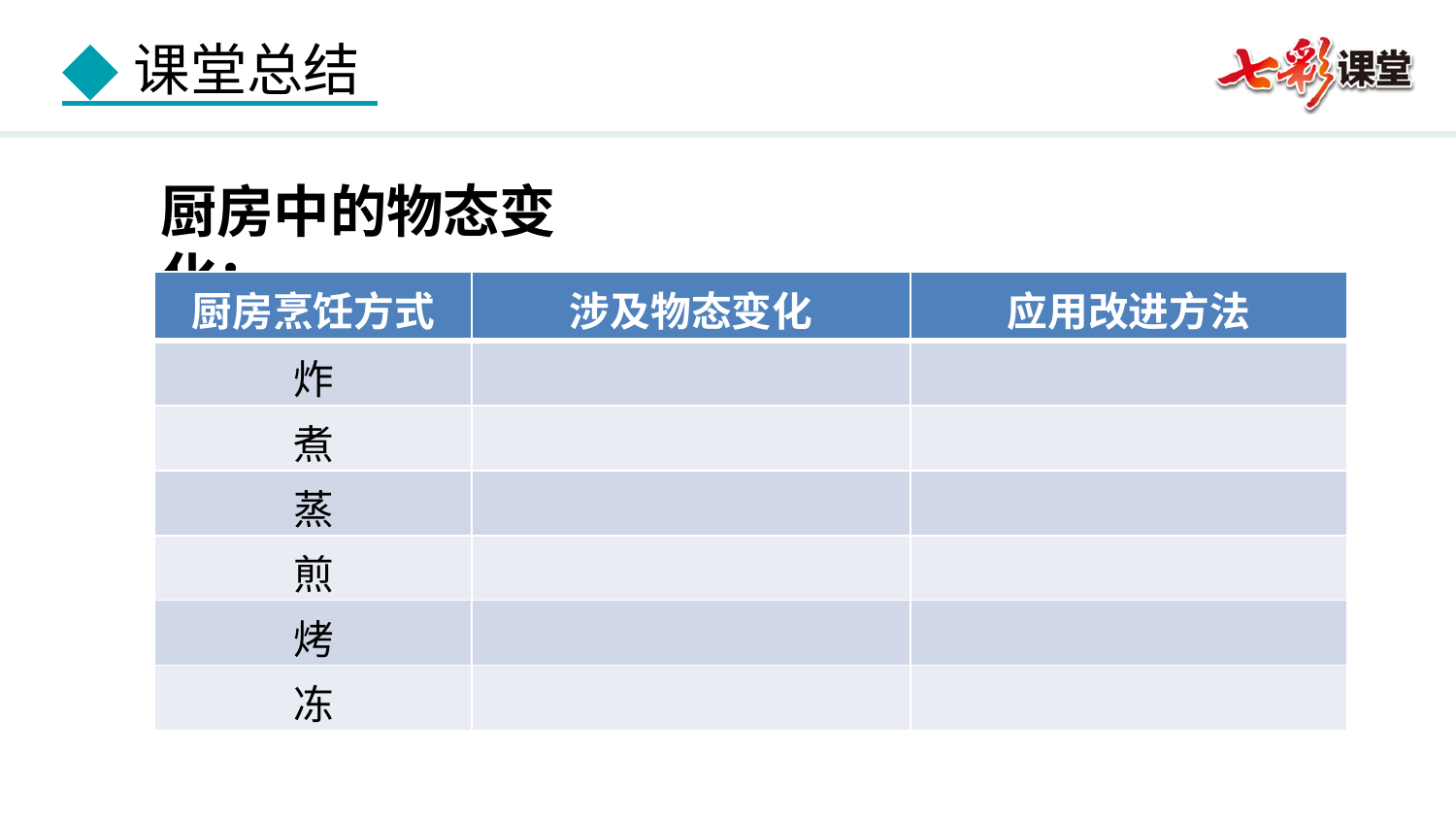

厨房中的物态变化：
| 厨房烹饪方式 | 涉及物态变化 | 应用改进方法 |
| --- | --- | --- |
| 炸 |  |  |
| 煮 |  |  |
| 蒸 |  |  |
| 煎 |  |  |
| 烤 |  |  |
| 冻 |  |  |